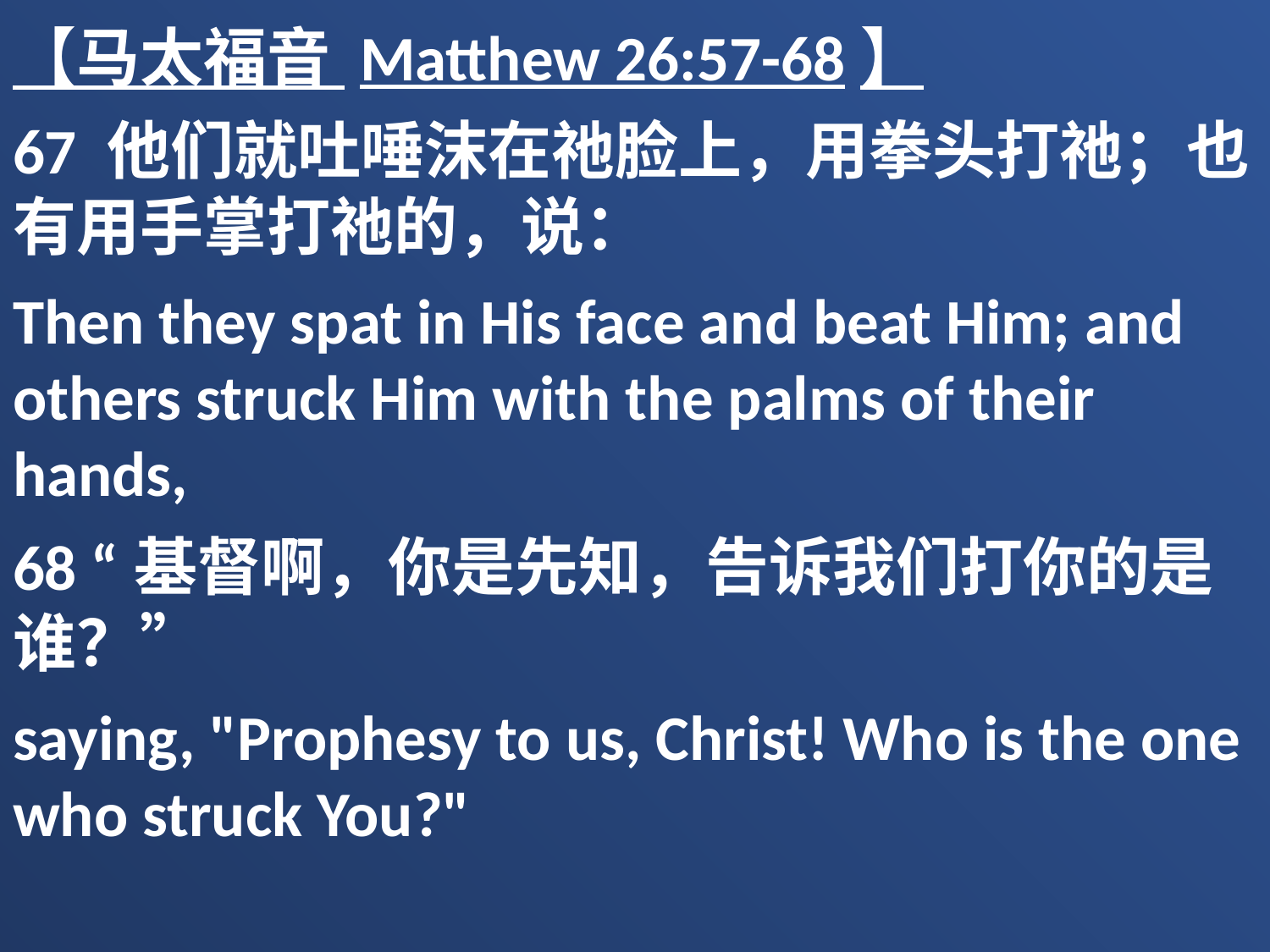

【马太福音 Matthew 26:57-68】
67 他们就吐唾沫在祂脸上，用拳头打祂；也有用手掌打祂的，说：
Then they spat in His face and beat Him; and others struck Him with the palms of their hands,
68 “基督啊，你是先知，告诉我们打你的是谁？”
saying, "Prophesy to us, Christ! Who is the one who struck You?"